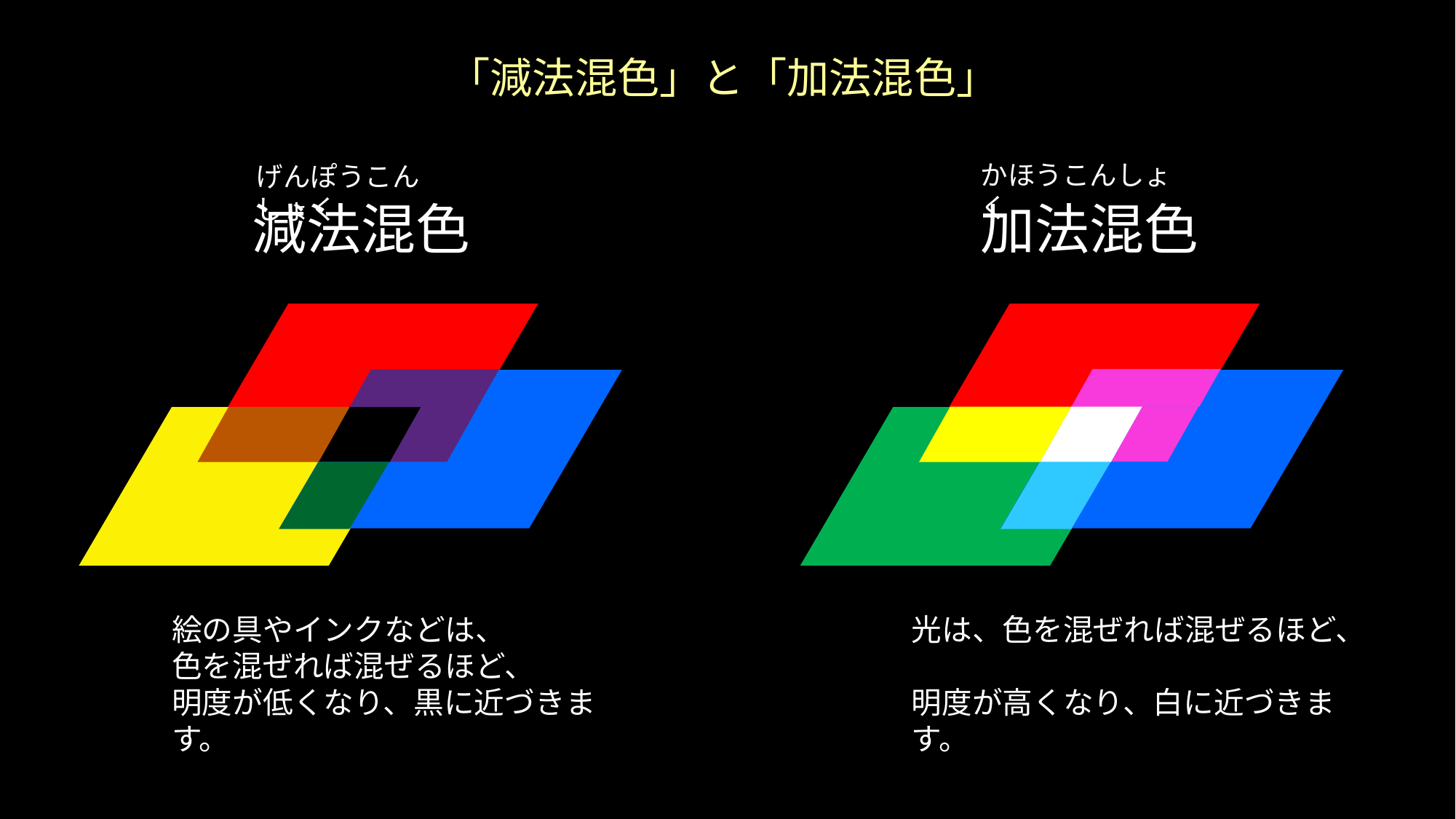

「減法混色」と「加法混色」
かほうこんしょく
げんぽうこんしょく
減法混色
加法混色

絵の具やインクなどは、
色を混ぜれば混ぜるほど、
明度が低くなり、黒に近づきます。
光は、色を混ぜれば混ぜるほど、
明度が高くなり、白に近づきます。